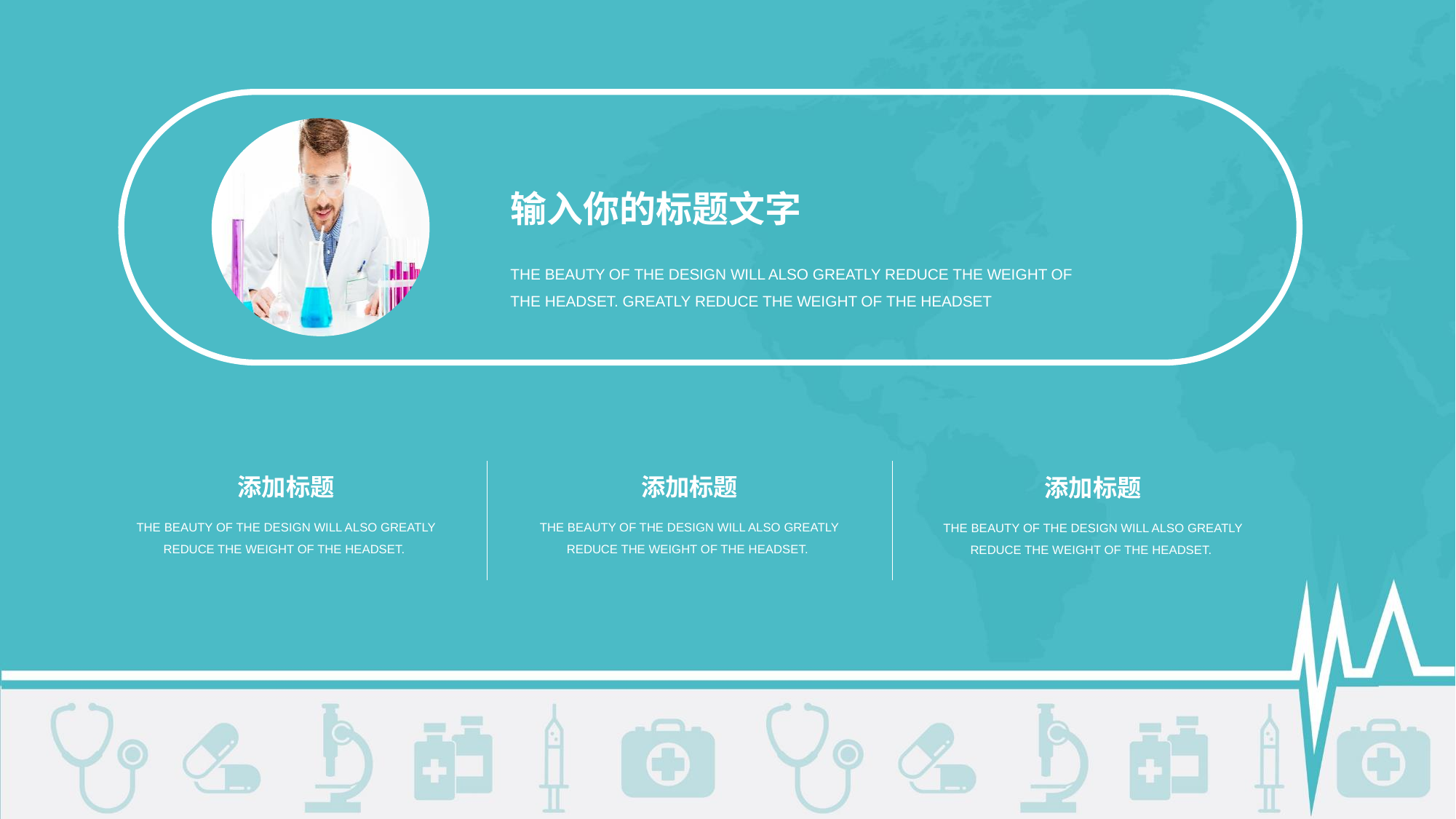

输入你的标题文字
THE BEAUTY OF THE DESIGN WILL ALSO GREATLY REDUCE THE WEIGHT OF THE HEADSET. GREATLY REDUCE THE WEIGHT OF THE HEADSET
添加标题
THE BEAUTY OF THE DESIGN WILL ALSO GREATLY REDUCE THE WEIGHT OF THE HEADSET.
添加标题
THE BEAUTY OF THE DESIGN WILL ALSO GREATLY REDUCE THE WEIGHT OF THE HEADSET.
添加标题
THE BEAUTY OF THE DESIGN WILL ALSO GREATLY REDUCE THE WEIGHT OF THE HEADSET.